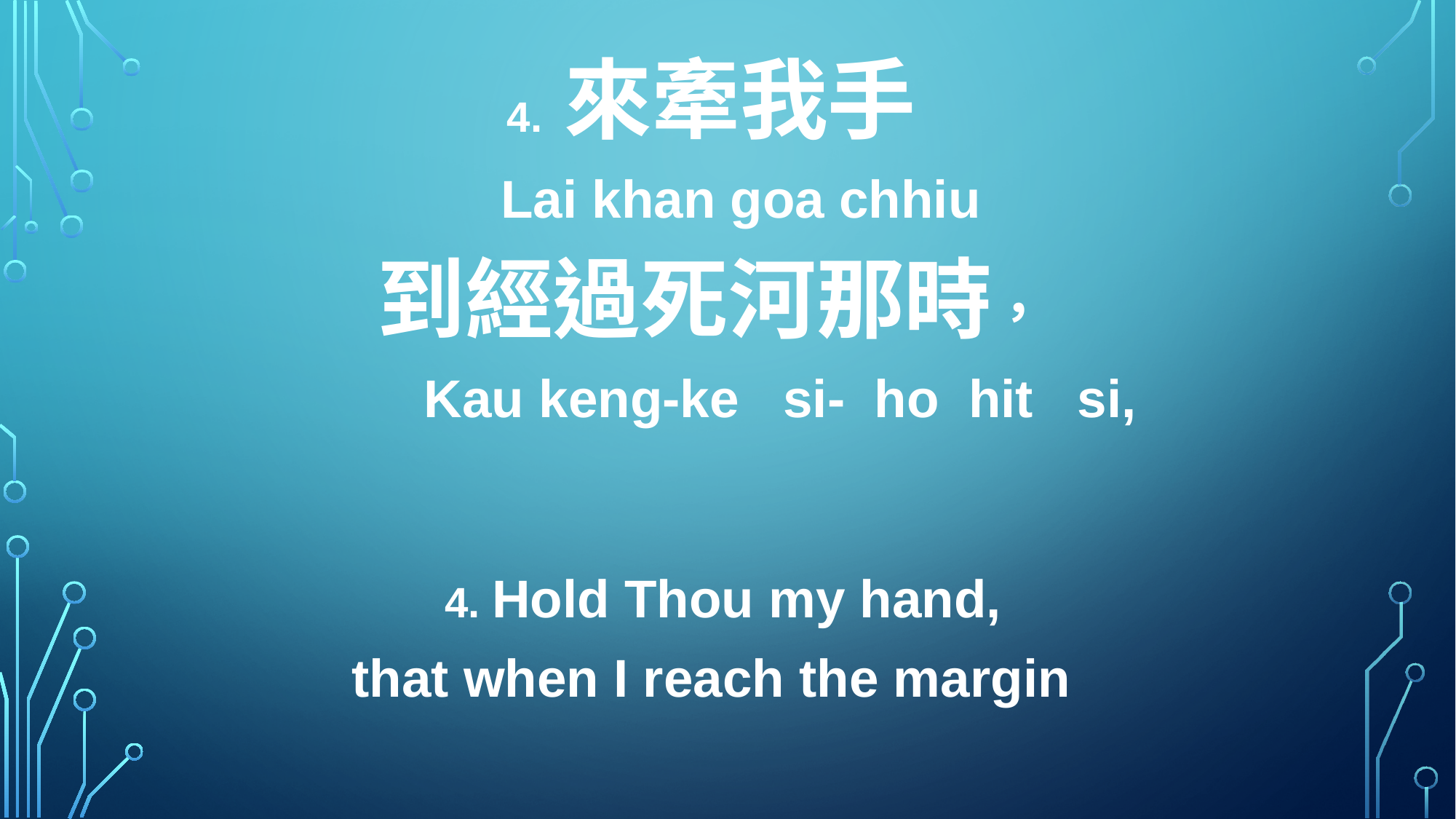

4. 來牽我手
    Lai khan goa chhiu
到經過死河那時，
                   Kau keng-ke   si-  ho  hit   si,

  4. Hold Thou my hand,
that when I reach the margin